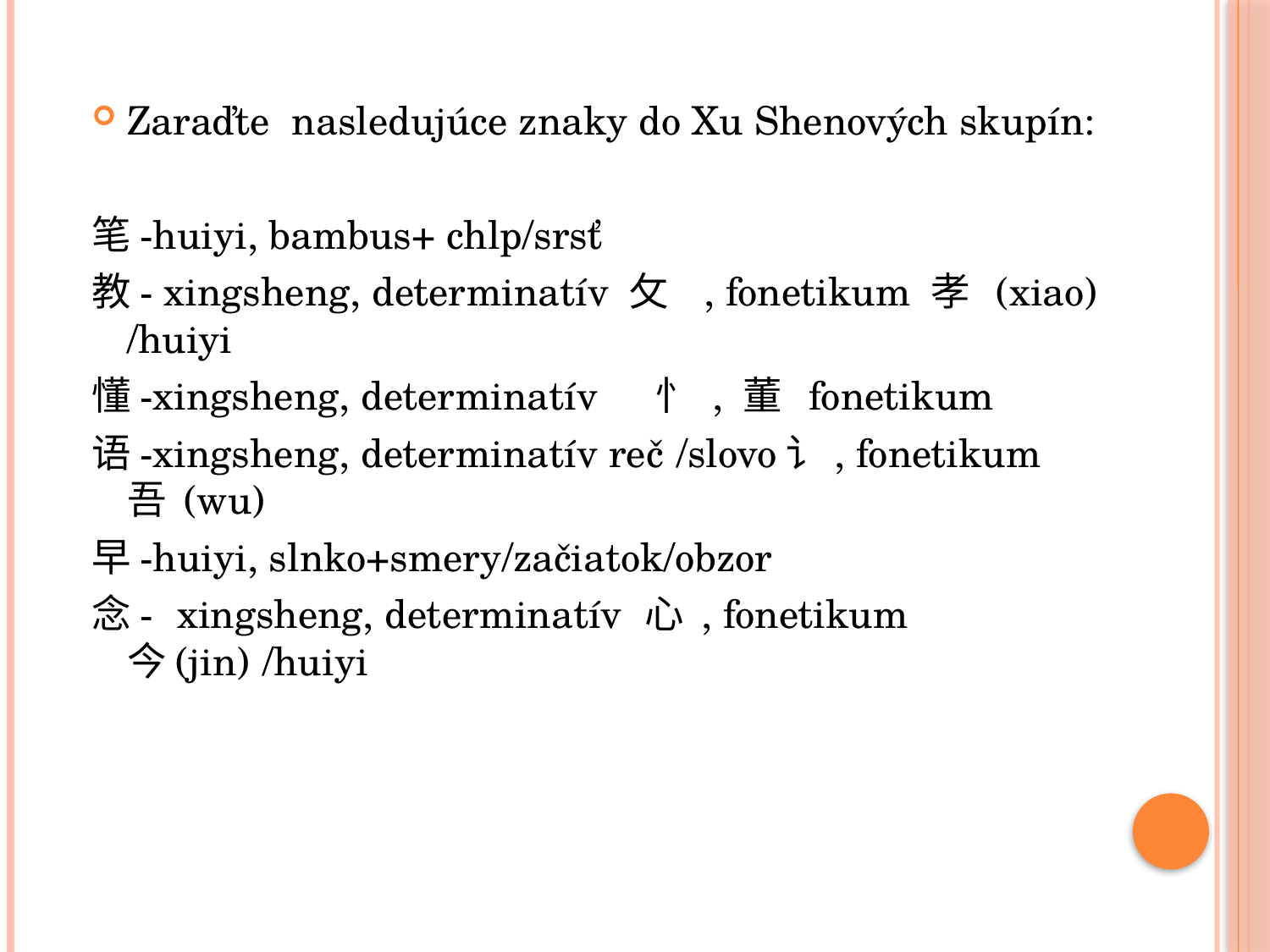

Zaraďte  nasledujúce znaky do Xu Shenových skupín:

笔-huiyi, bambus+ chlp/srsť
教- xingsheng, determinatív 攵   , fonetikum 孝  (xiao) /huiyi
懂-xingsheng, determinatív    忄 , 董  fonetikum
语-xingsheng, determinatív reč /slovo讠, fonetikum   吾 (wu)
早-huiyi, slnko+smery/začiatok/obzor
念-  xingsheng, determinatív 心 , fonetikum 今(jin) /huiyi